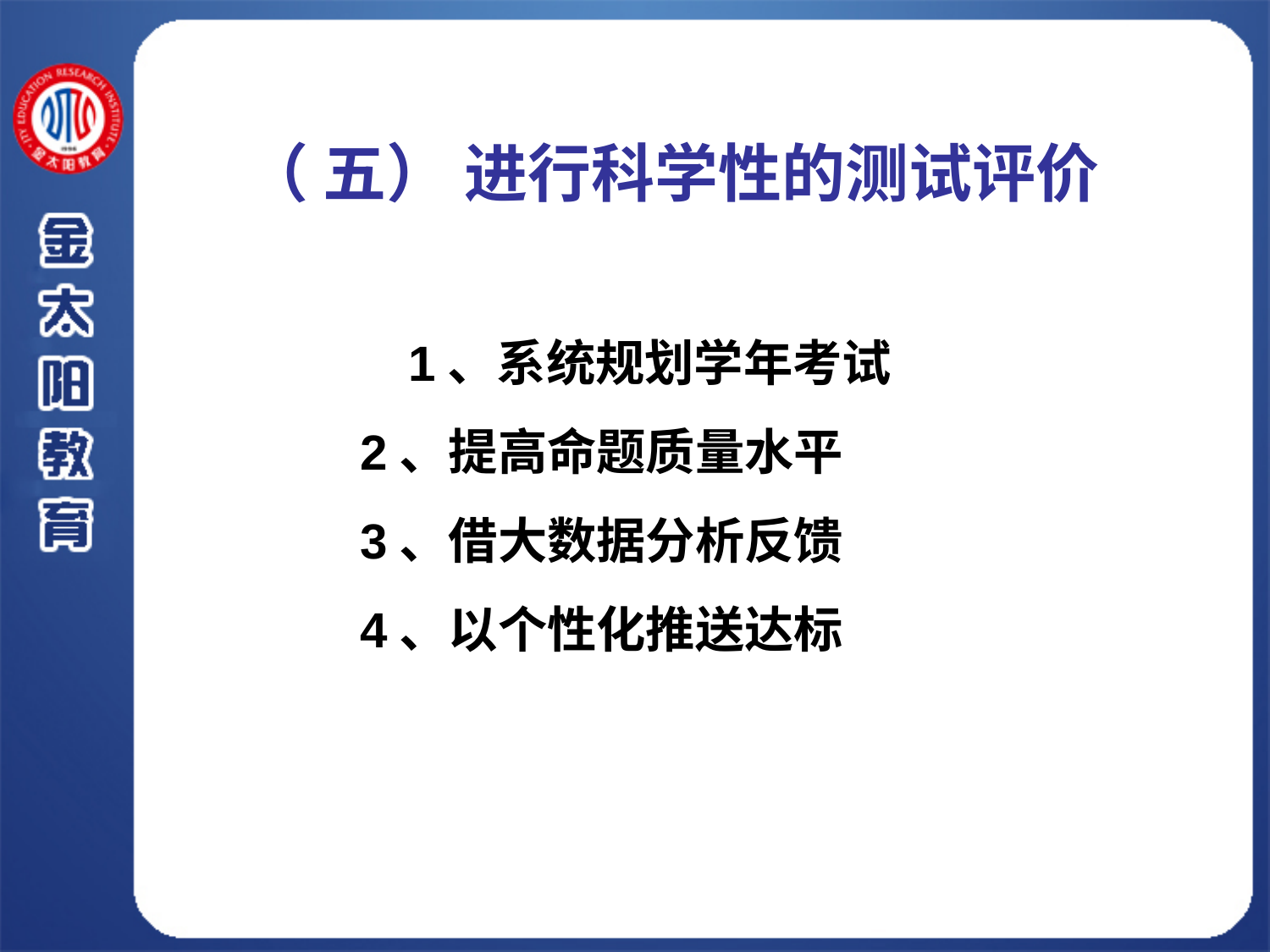

（ 五） 进行科学性的测试评价
                         1、系统规划学年考试
      2、提高命题质量水平
      3、借大数据分析反馈
      4、以个性化推送达标